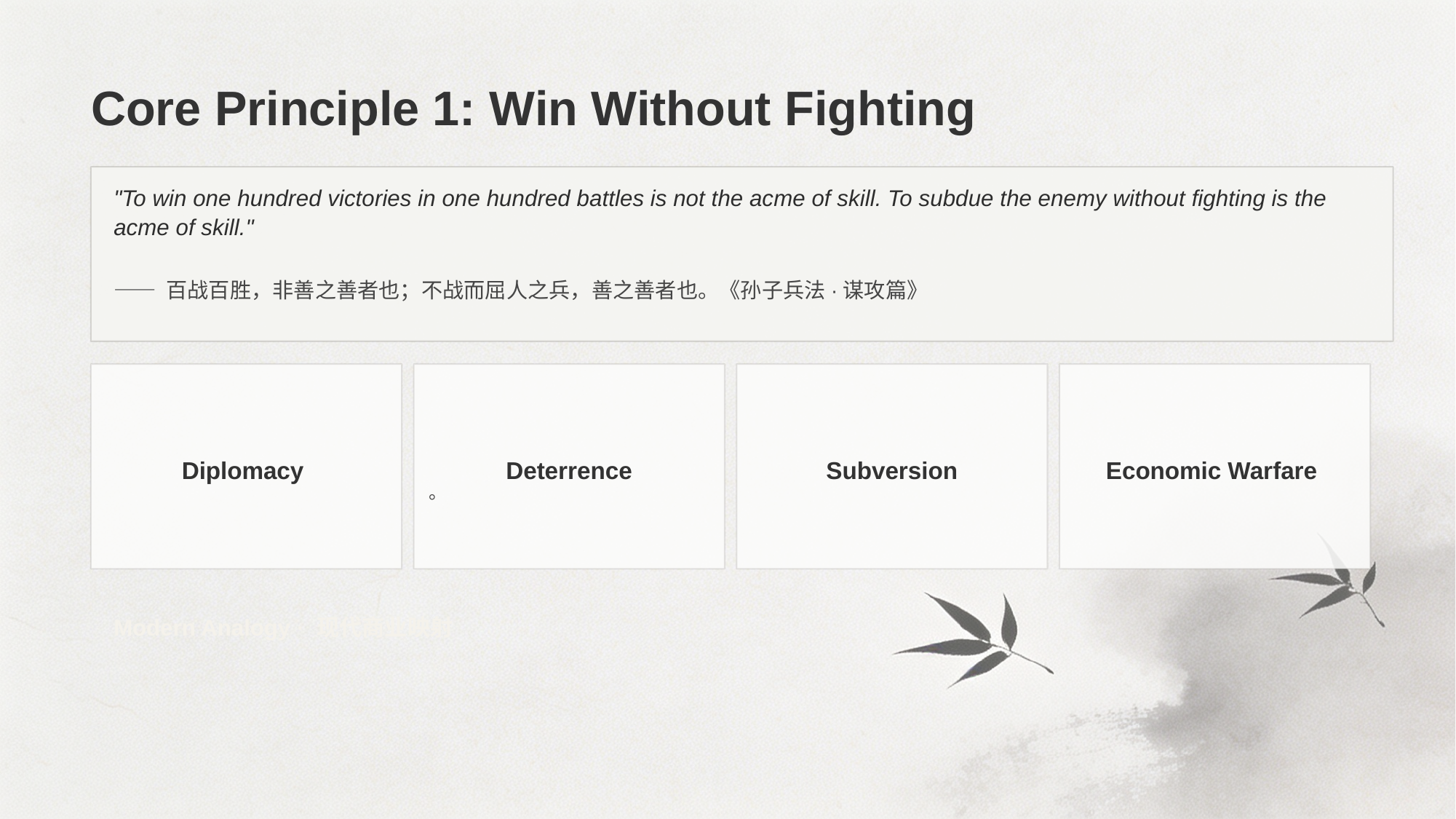

Core Principle 1: Win Without Fighting

"To win one hundred victories in one hundred battles is not the acme of skill. To subdue the enemy without fighting is the acme of skill."
—— 百战百胜，非善之善者也；不战而屈人之兵，善之善者也。《孙子兵法·谋攻篇》

。
Diplomacy
Deterrence
Subversion
Economic Warfare
Modern Analogy · 现代商业映射